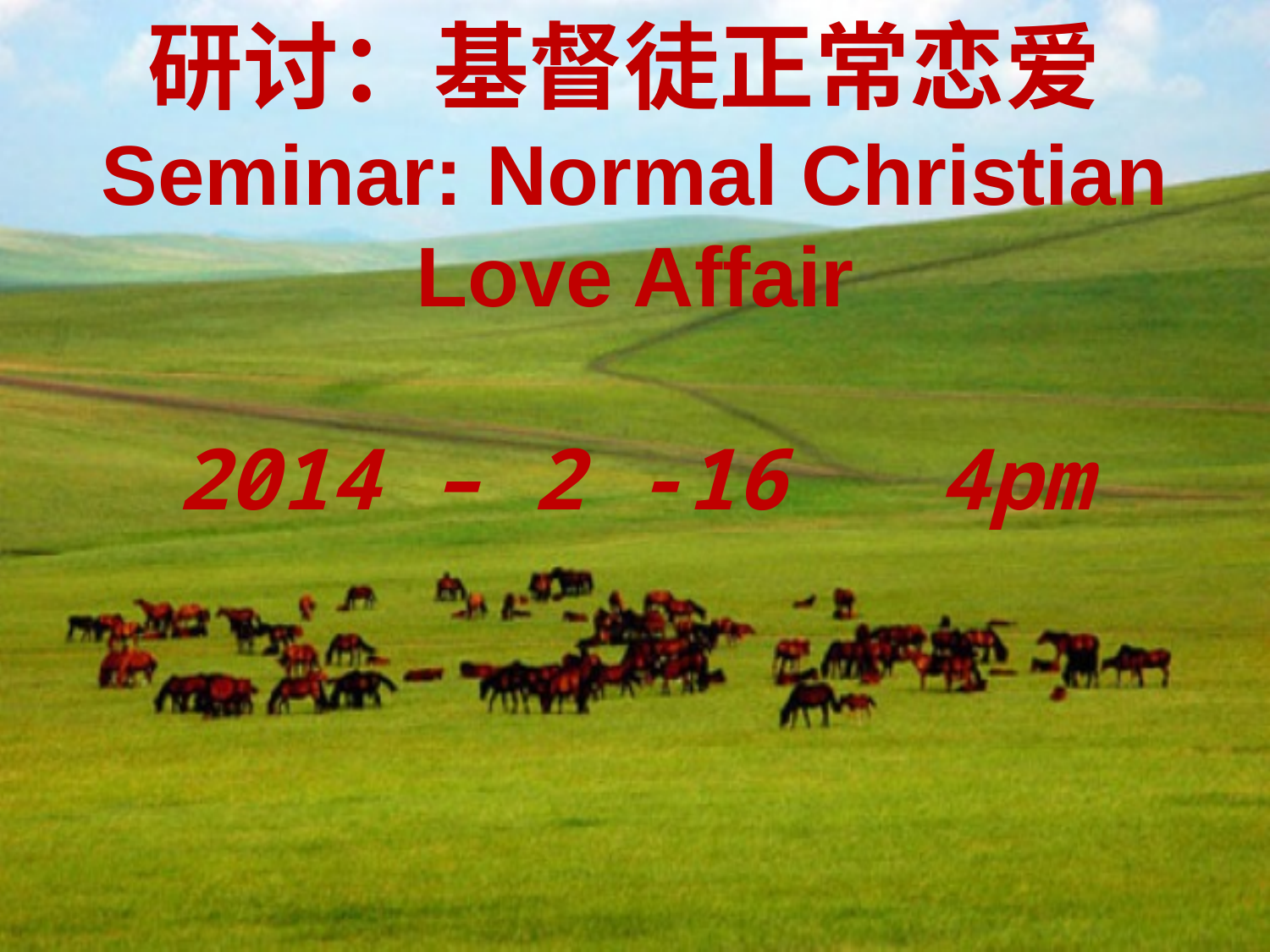

研讨：基督徒正常恋爱
Seminar: Normal Christian Love Affair

2014 – 2 -16   4pm